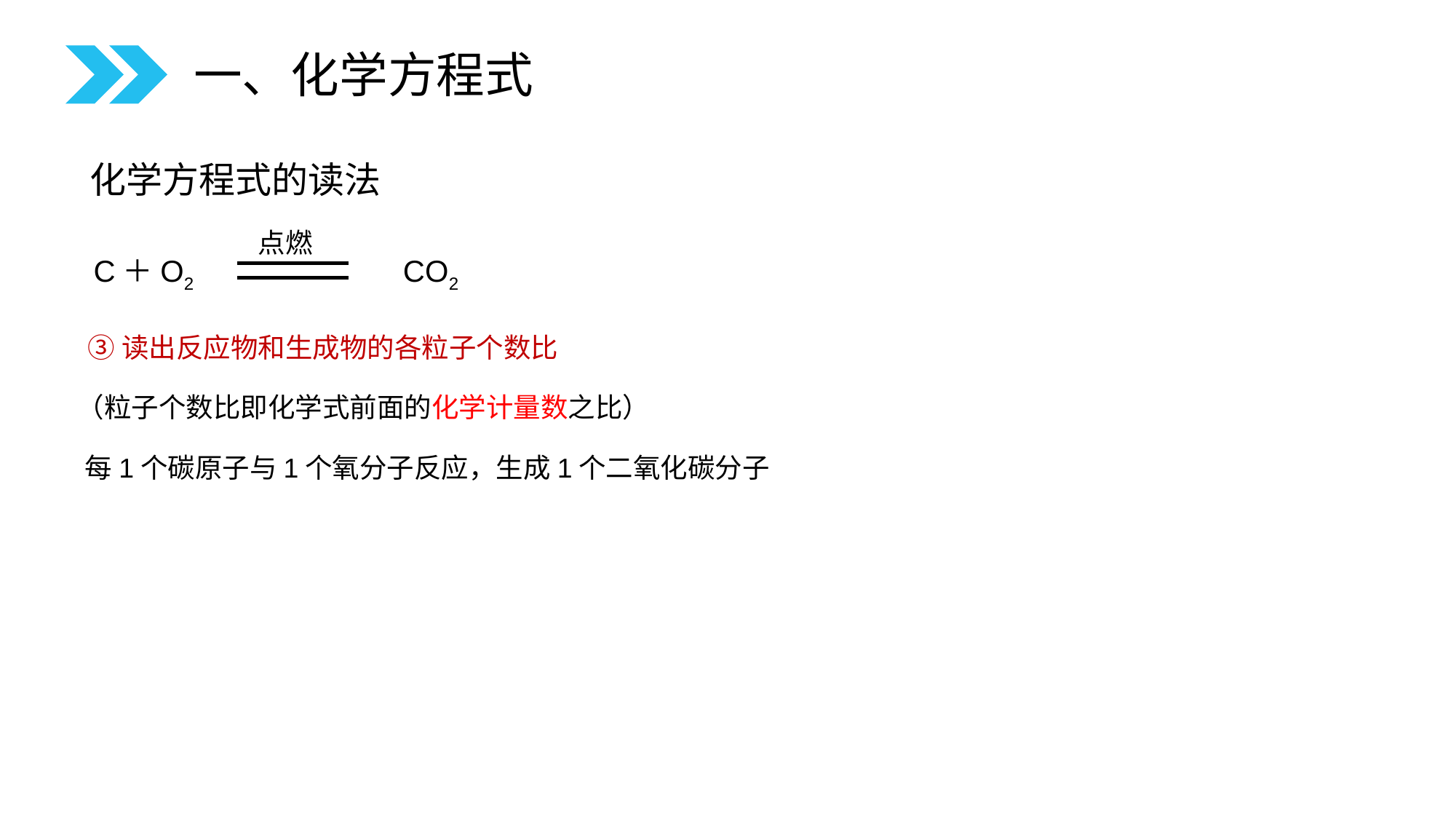

一、化学方程式
化学方程式的读法
点燃
C＋O2                         CO2
③读出反应物和生成物的各粒子个数比
（粒子个数比即化学式前面的化学计量数之比）
每1个碳原子与1个氧分子反应，生成1个二氧化碳分子